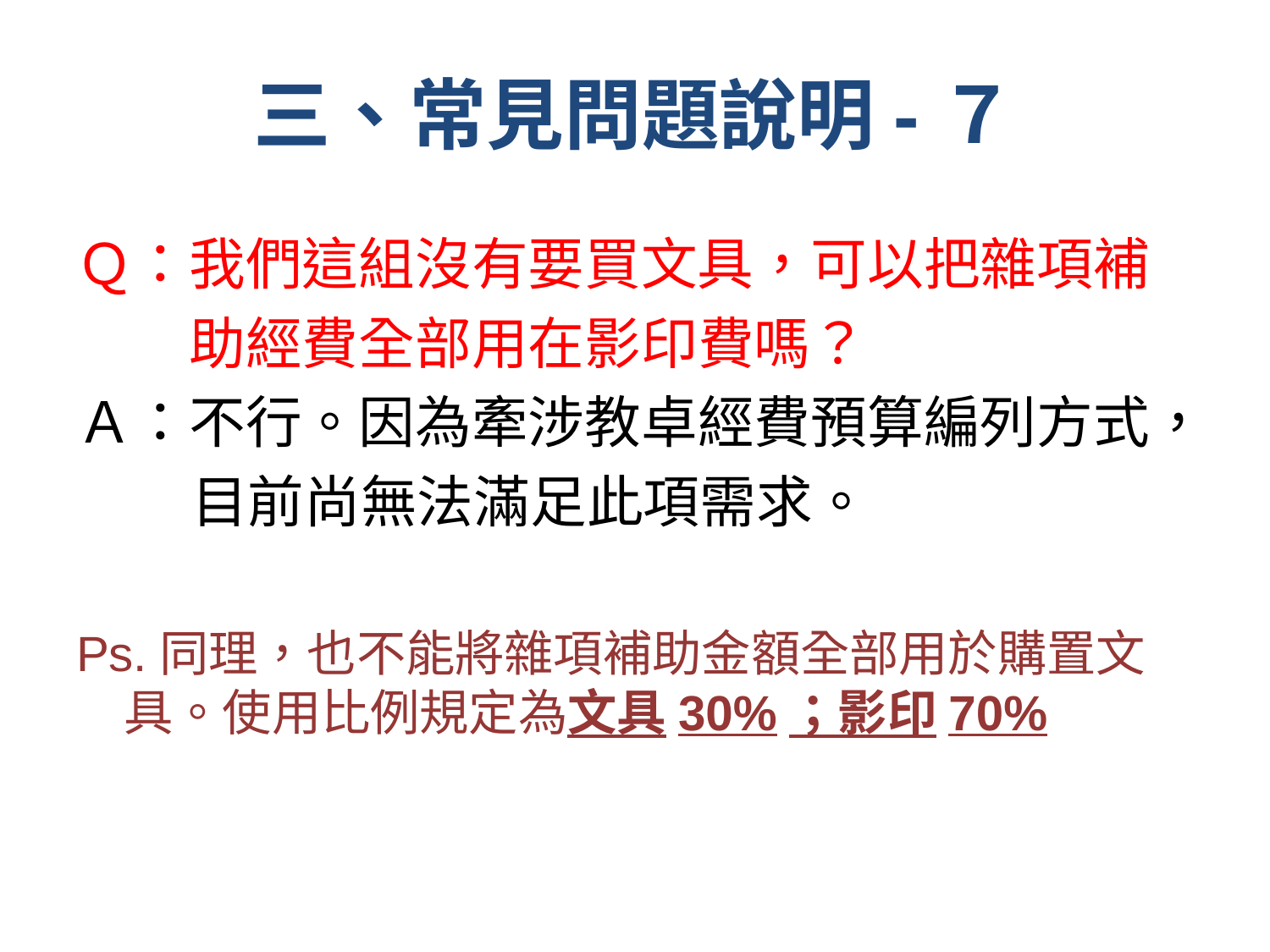

# 三、常見問題說明-７
Ｑ：我們這組沒有要買文具，可以把雜項補
　　助經費全部用在影印費嗎？
Ａ：不行。因為牽涉教卓經費預算編列方式，
        目前尚無法滿足此項需求。

Ps.同理，也不能將雜項補助金額全部用於購置文具。使用比例規定為文具30%；影印70%